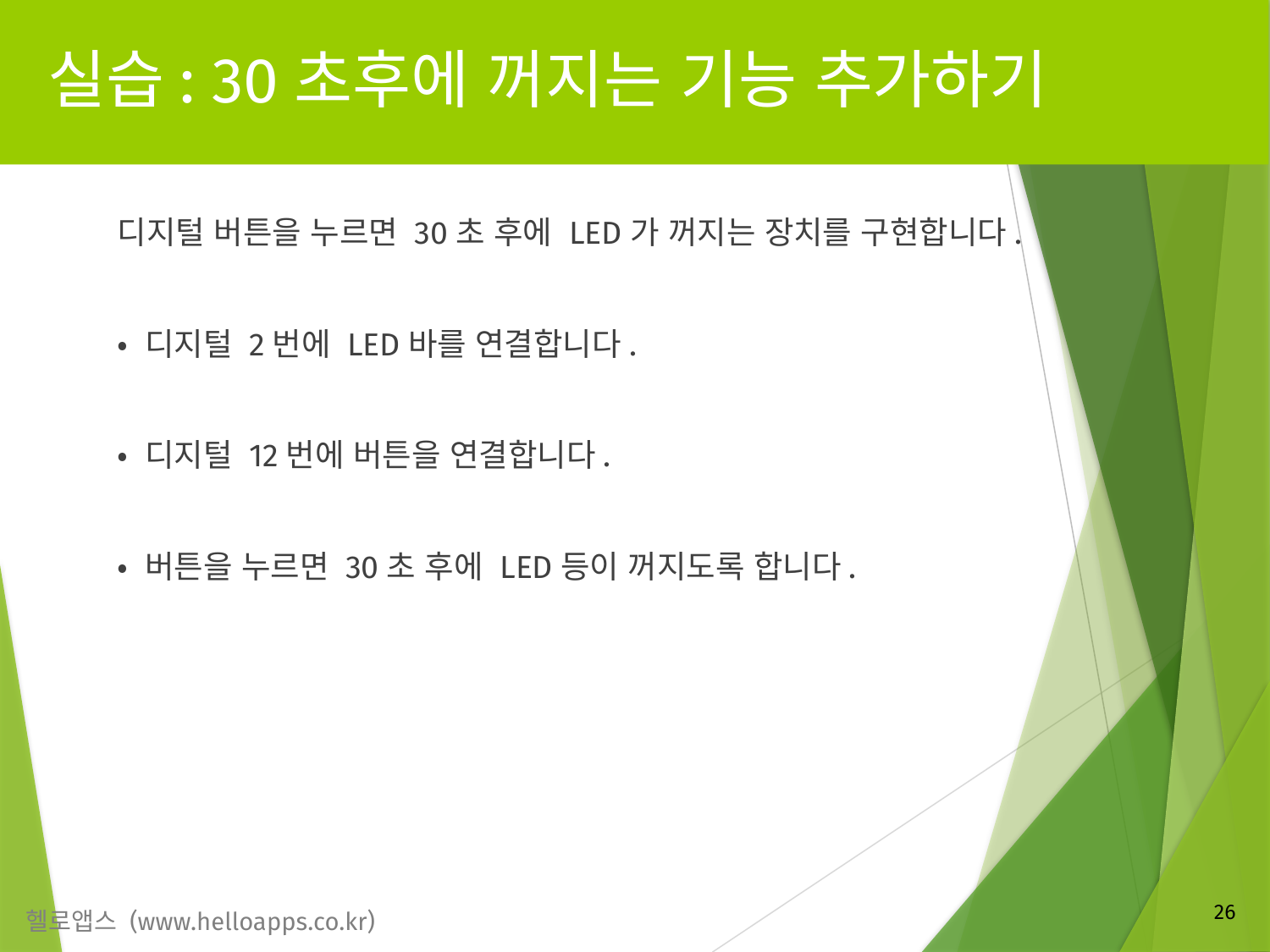

# 실습: 30초후에 꺼지는 기능 추가하기
디지털 버튼을 누르면 30초 후에 LED가 꺼지는 장치를 구현합니다.

• 디지털 2번에 LED바를 연결합니다.

• 디지털 12번에 버튼을 연결합니다.

• 버튼을 누르면 30초 후에 LED등이 꺼지도록 합니다.
26